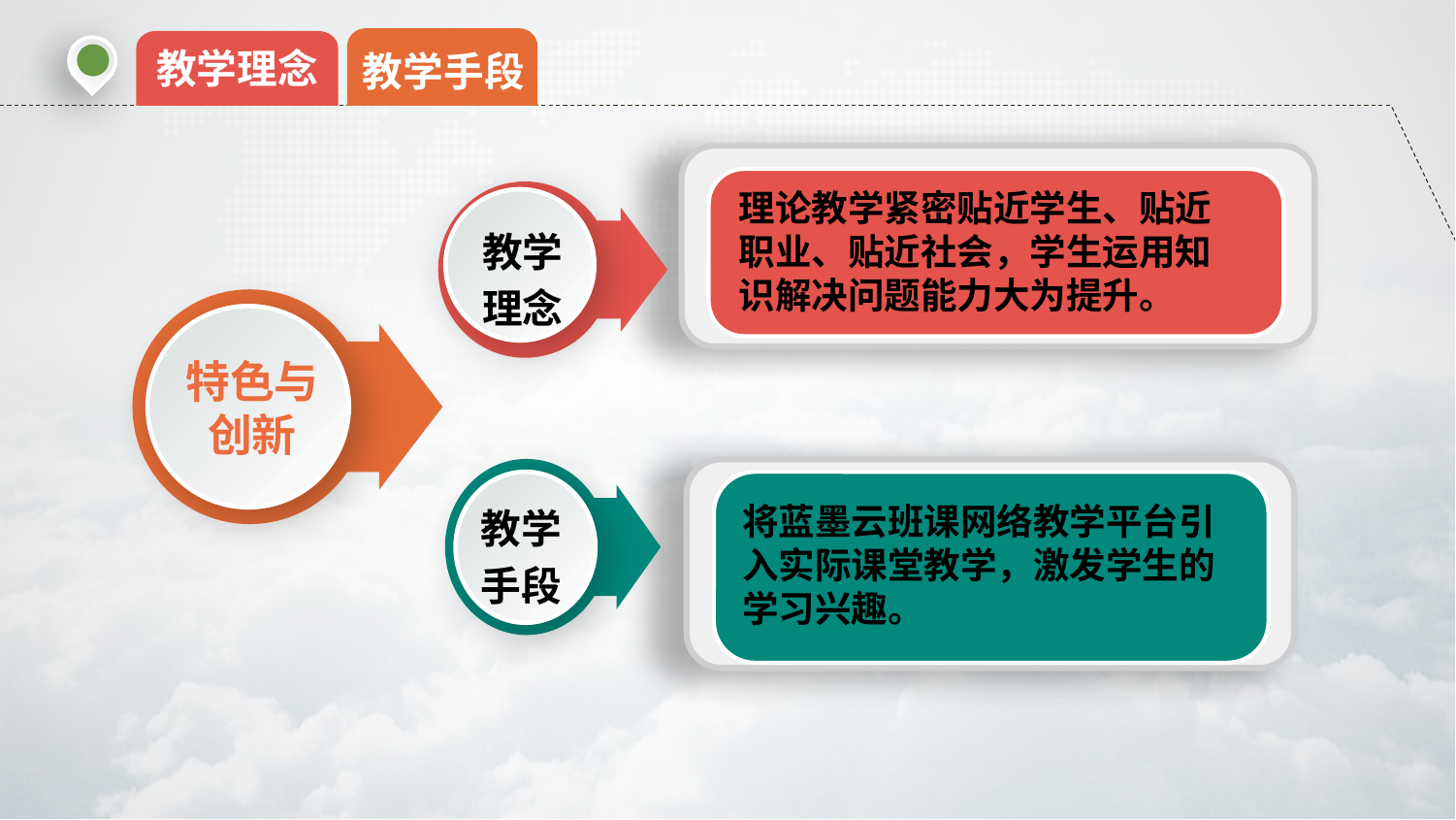

教学理念

教学手段

理论教学紧密贴近学生、贴近职业、贴近社会，学生运用知识解决问题能力大为提升。

教学
理念

特色与
创新

教学
手段
将蓝墨云班课网络教学平台引入实际课堂教学，激发学生的学习兴趣。